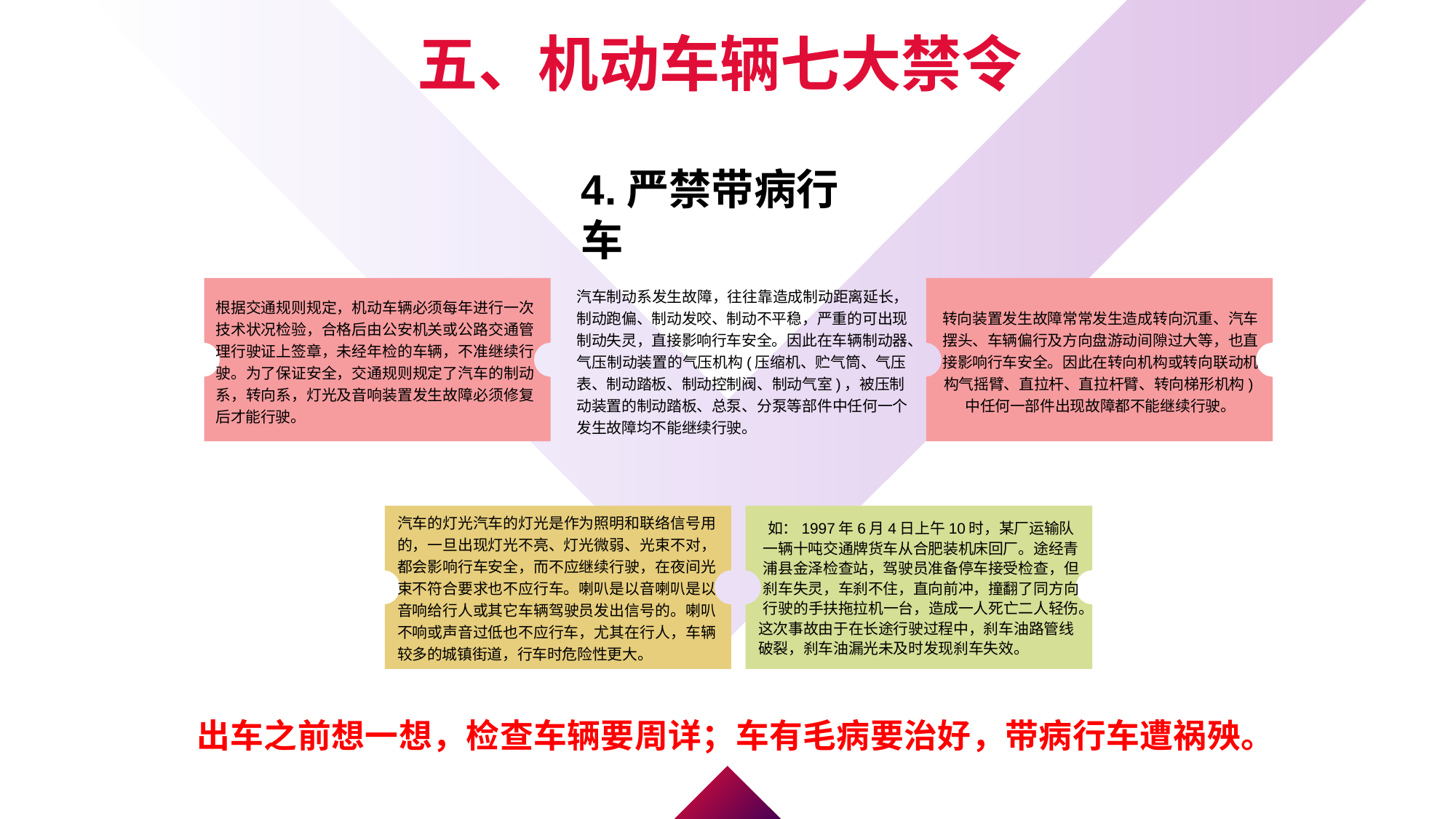

五、机动车辆七大禁令
4.严禁带病行车

汽车制动系发生故障，往往靠造成制动距离延长，制动跑偏、制动发咬、制动不平稳，严重的可出现制动失灵，直接影响行车安全。因此在车辆制动器、气压制动装置的气压机构(压缩机、贮气筒、气压表、制动踏板、制动控制阀、制动气室)，被压制动装置的制动踏板、总泵、分泵等部件中任何一个发生故障均不能继续行驶。
根据交通规则规定，机动车辆必须每年进行一次技术状况检验，合格后由公安机关或公路交通管理行驶证上签章，未经年检的车辆，不准继续行驶。为了保证安全，交通规则规定了汽车的制动系，转向系，灯光及音响装置发生故障必须修复后才能行驶。
转向装置发生故障常常发生造成转向沉重、汽车摆头、车辆偏行及方向盘游动间隙过大等，也直接影响行车安全。因此在转向机构或转向联动机构气摇臂、直拉杆、直拉杆臂、转向梯形机构)中任何一部件出现故障都不能继续行驶。

汽车的灯光汽车的灯光是作为照明和联络信号用的，一旦出现灯光不亮、灯光微弱、光束不对，都会影响行车安全，而不应继续行驶，在夜间光束不符合要求也不应行车。喇叭是以音喇叭是以音响给行人或其它车辆驾驶员发出信号的。喇叭不响或声音过低也不应行车，尤其在行人，车辆较多的城镇街道，行车时危险性更大。
如：1997年6月4日上午10时，某厂运输队一辆十吨交通牌货车从合肥装机床回厂。途经青浦县金泽检查站，驾驶员准备停车接受检查，但刹车失灵，车刹不住，直向前冲，撞翻了同方向行驶的手扶拖拉机一台，造成一人死亡二人轻伤。
这次事故由于在长途行驶过程中，刹车油路管线破裂，刹车油漏光未及时发现刹车失效。
出车之前想一想，检查车辆要周详；车有毛病要治好，带病行车遭祸殃。